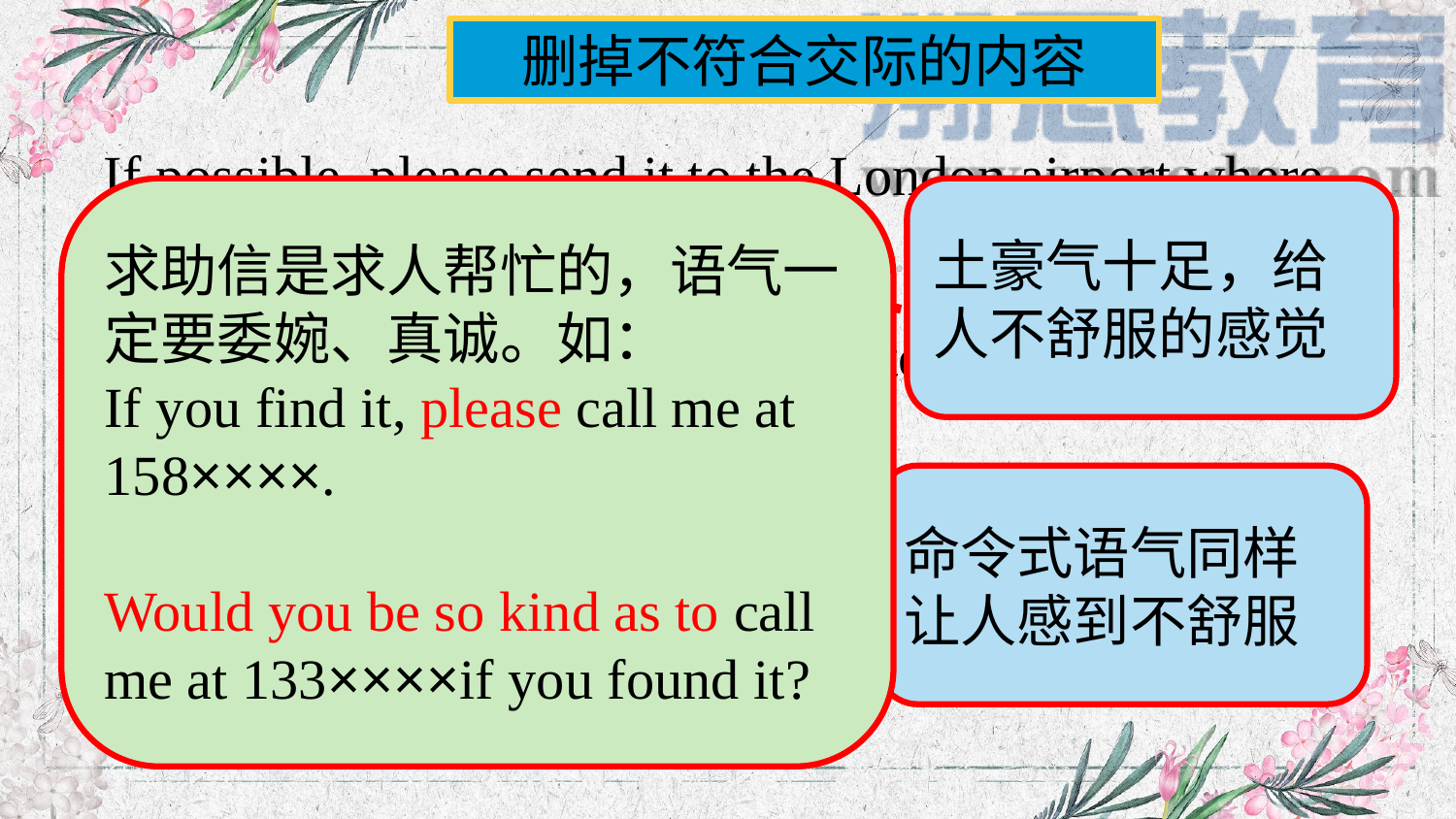

删掉不符合交际的内容
 If possible, please send it to the London airport,where
I will pay much money for it.
求助信是求人帮忙的，语气一定要委婉、真诚。如：
If you find it, please call me at 158××××.

Would you be so kind as to call me at 133××××if you found it?
土豪气十足，给人不舒服的感觉

 If you found it, you should give it to me. I can
give you some money.

命令式语气同样让人感到不舒服
 If you found it, you should call me.